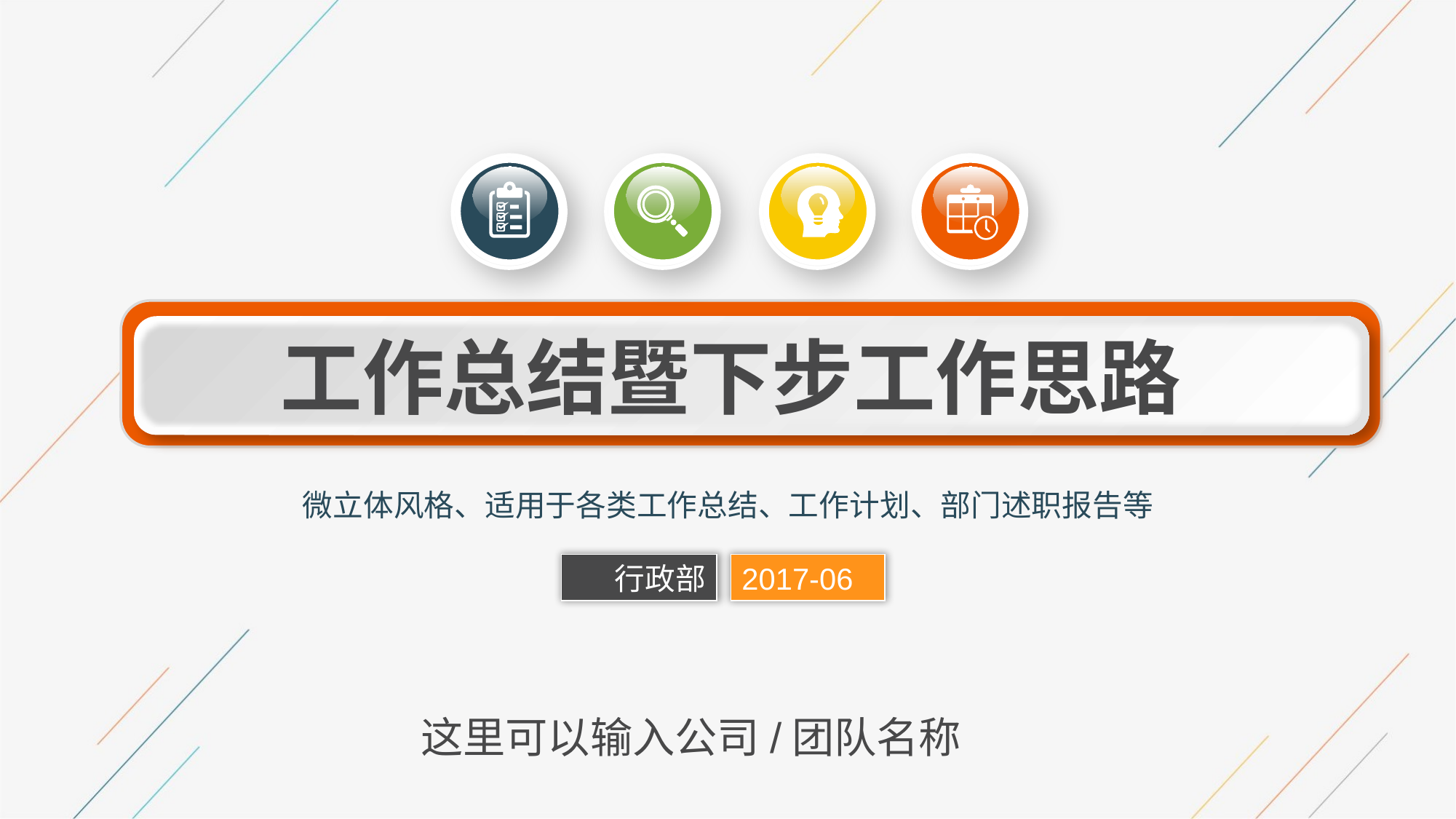

工作总结暨下步工作思路
微立体风格、适用于各类工作总结、工作计划、部门述职报告等
行政部
2017-06
这里可以输入公司/团队名称